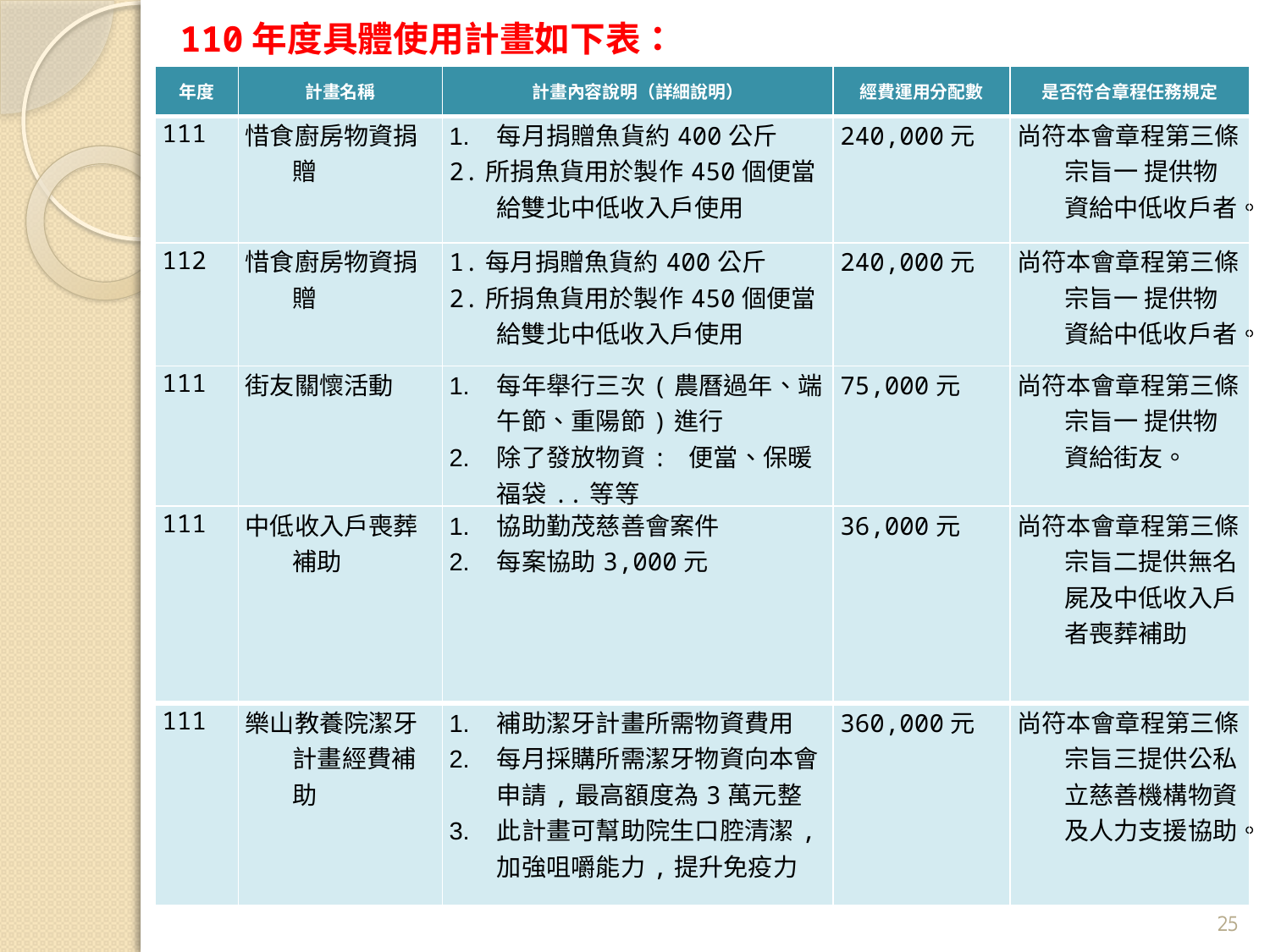

110年度具體使用計畫如下表：
| 年度 | 計畫名稱 | 計畫內容說明（詳細說明） | 經費運用分配數 | 是否符合章程任務規定 |
| --- | --- | --- | --- | --- |
| 111 | 惜食廚房物資捐贈 | 每月捐贈魚貨約400公斤 2.所捐魚貨用於製作450個便當給雙北中低收入戶使用 | 240,000元 | 尚符本會章程第三條宗旨一 提供物資給中低收戶者。 |
| 112 | 惜食廚房物資捐贈 | 1.每月捐贈魚貨約400公斤 2.所捐魚貨用於製作450個便當給雙北中低收入戶使用 | 240,000元 | 尚符本會章程第三條宗旨一 提供物資給中低收戶者。 |
| 111 | 街友關懷活動 | 每年舉行三次(農曆過年、端午節、重陽節)進行 除了發放物資: 便當、保暖福袋..等等 | 75,000元 | 尚符本會章程第三條宗旨一 提供物資給街友。 |
| 111 | 中低收入戶喪葬補助 | 協助勤茂慈善會案件 每案協助3,000元 | 36,000元 | 尚符本會章程第三條宗旨二提供無名屍及中低收入戶者喪葬補助 |
| 111 | 樂山教養院潔牙計畫經費補助 | 補助潔牙計畫所需物資費用 每月採購所需潔牙物資向本會申請,最高額度為3萬元整 此計畫可幫助院生口腔清潔,加強咀嚼能力,提升免疫力 | 360,000元 | 尚符本會章程第三條宗旨三提供公私立慈善機構物資及人力支援協助。 |
25